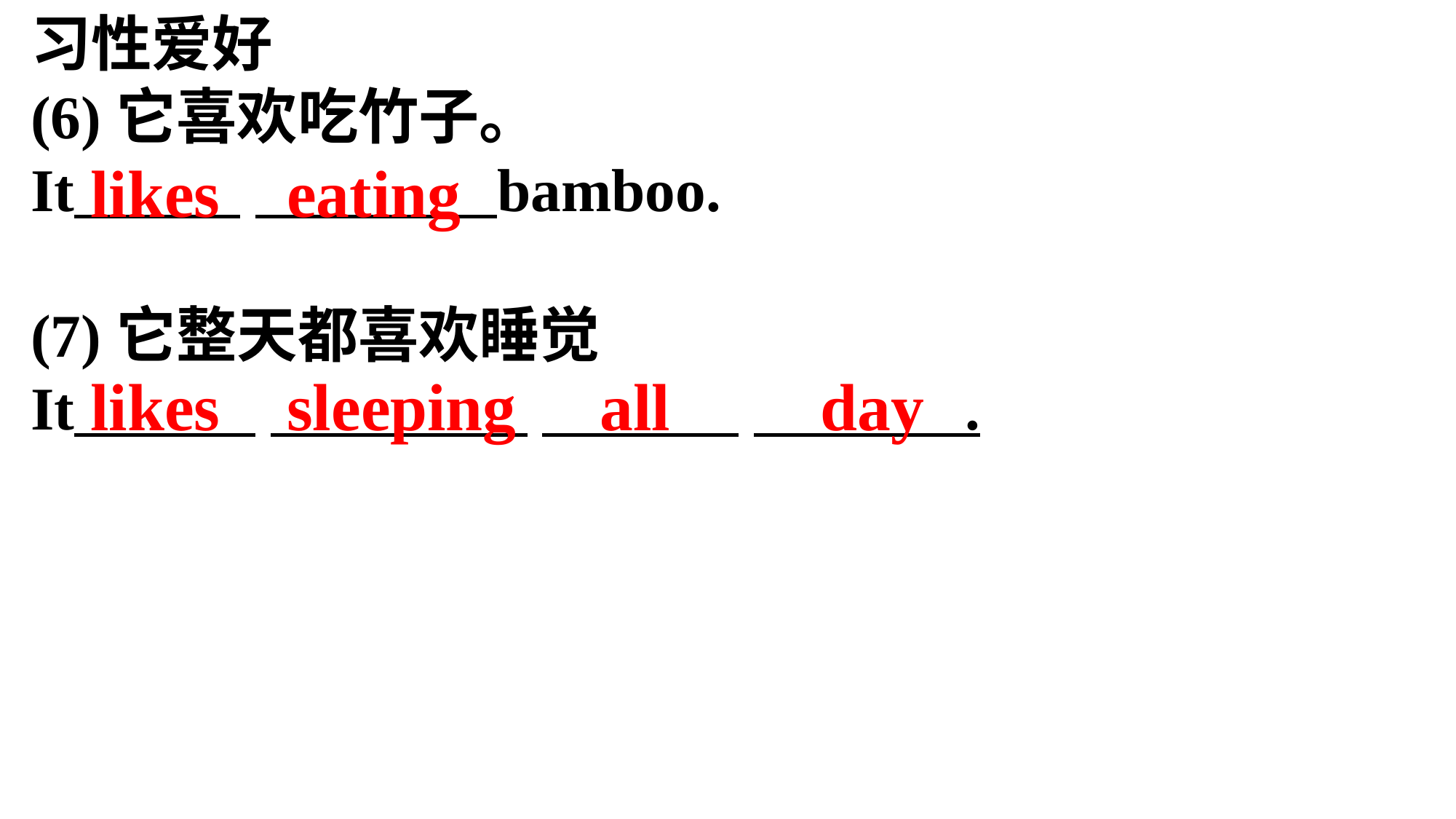

习性爱好
(6)它喜欢吃竹子。
It                            bamboo.
(7)它整天都喜欢睡觉
It                                                           .
likes    eating
likes    sleeping     all         day